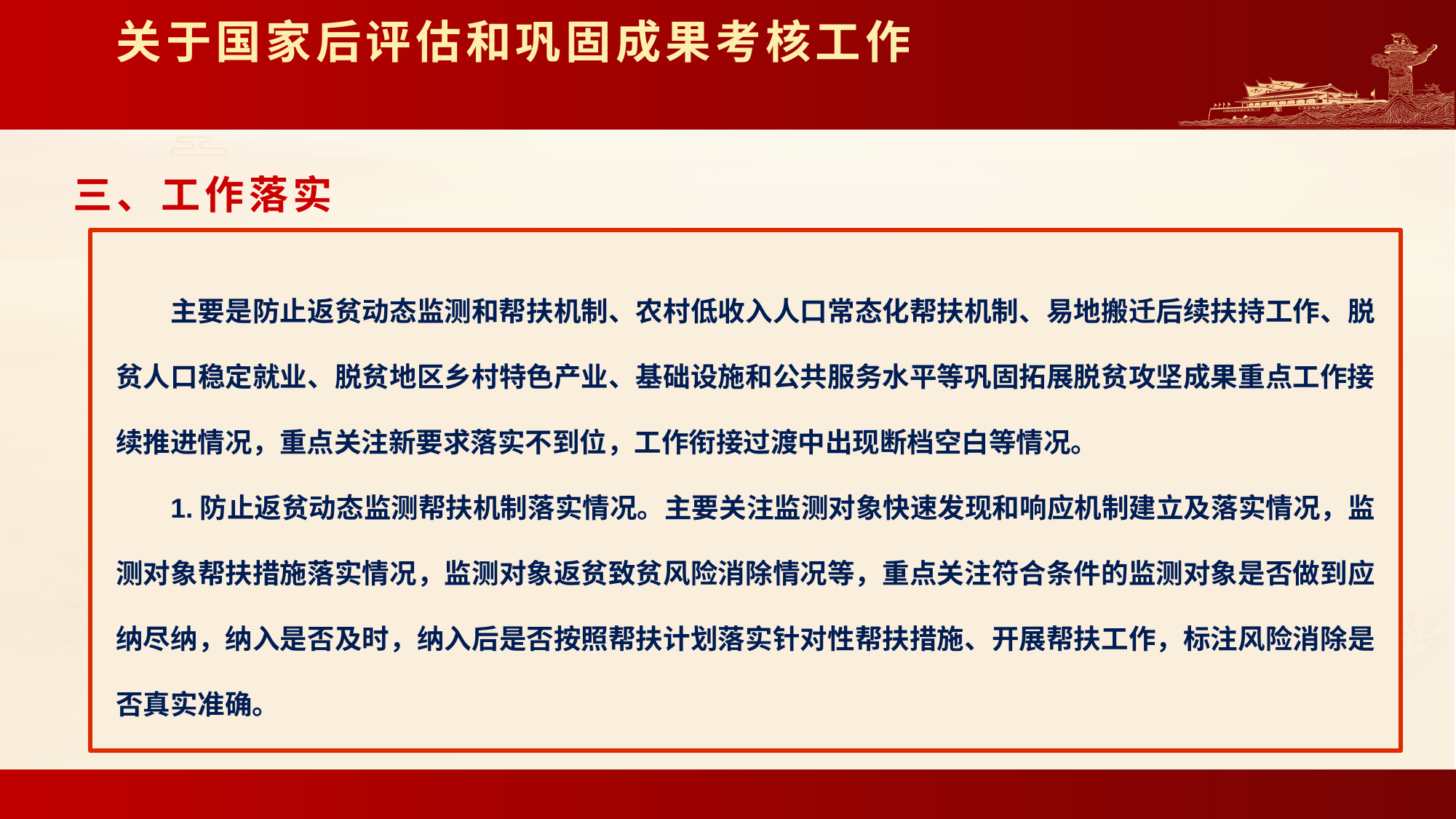

# 关于国家后评估和巩固成果考核工作
三、工作落实
主要是防止返贫动态监测和帮扶机制、农村低收入人口常态化帮扶机制、易地搬迁后续扶持工作、脱贫人口稳定就业、脱贫地区乡村特色产业、基础设施和公共服务水平等巩固拓展脱贫攻坚成果重点工作接续推进情况，重点关注新要求落实不到位，工作衔接过渡中出现断档空白等情况。
1.防止返贫动态监测帮扶机制落实情况。主要关注监测对象快速发现和响应机制建立及落实情况，监测对象帮扶措施落实情况，监测对象返贫致贫风险消除情况等，重点关注符合条件的监测对象是否做到应纳尽纳，纳入是否及时，纳入后是否按照帮扶计划落实针对性帮扶措施、开展帮扶工作，标注风险消除是否真实准确。